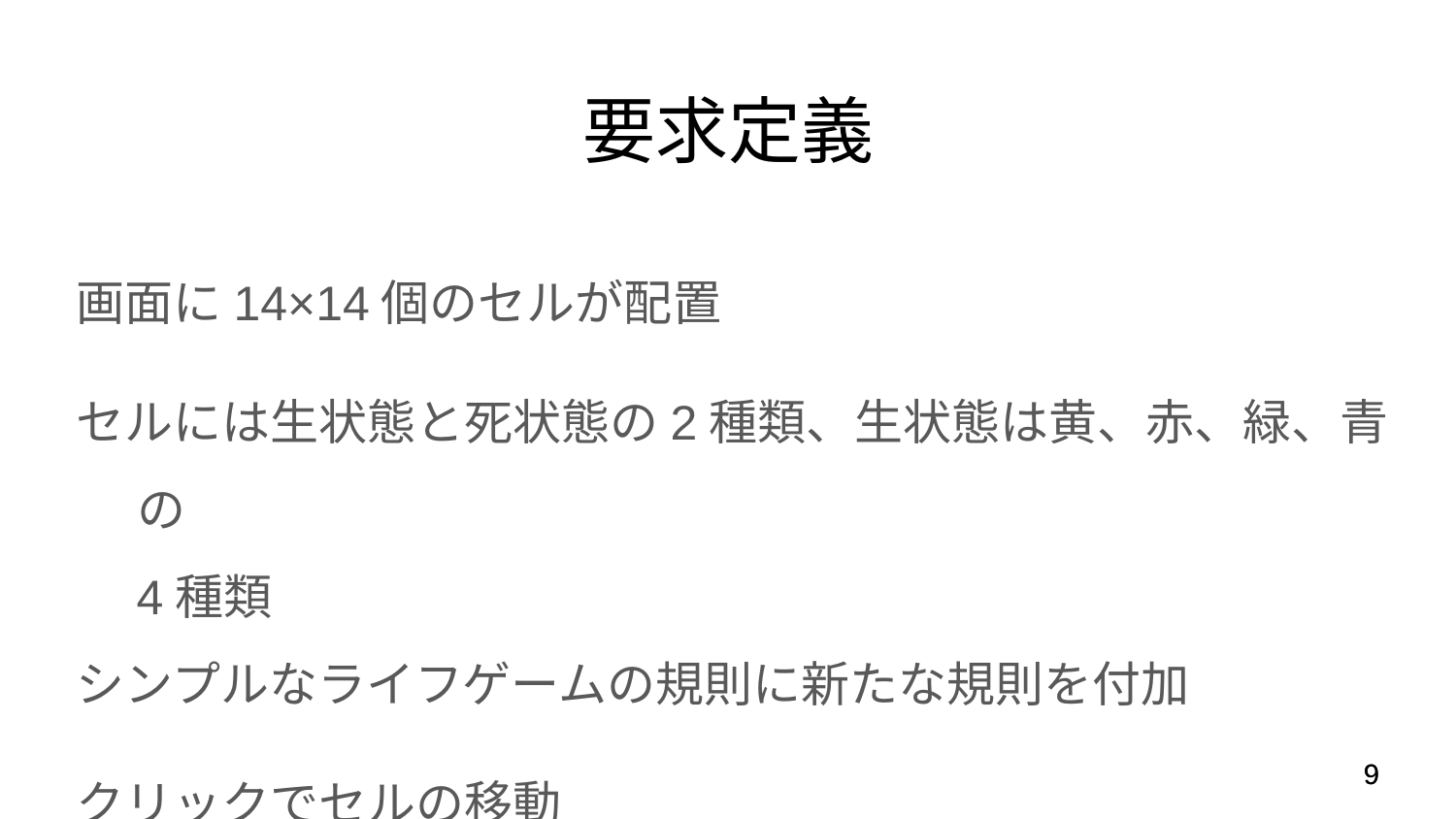

# 要求定義
画面に14×14個のセルが配置
セルには生状態と死状態の2種類、生状態は黄、赤、緑、青の
　4種類
シンプルなライフゲームの規則に新たな規則を付加
クリックでセルの移動
ゲームとして成り立つ様に Score と Gameover の表示
9
9